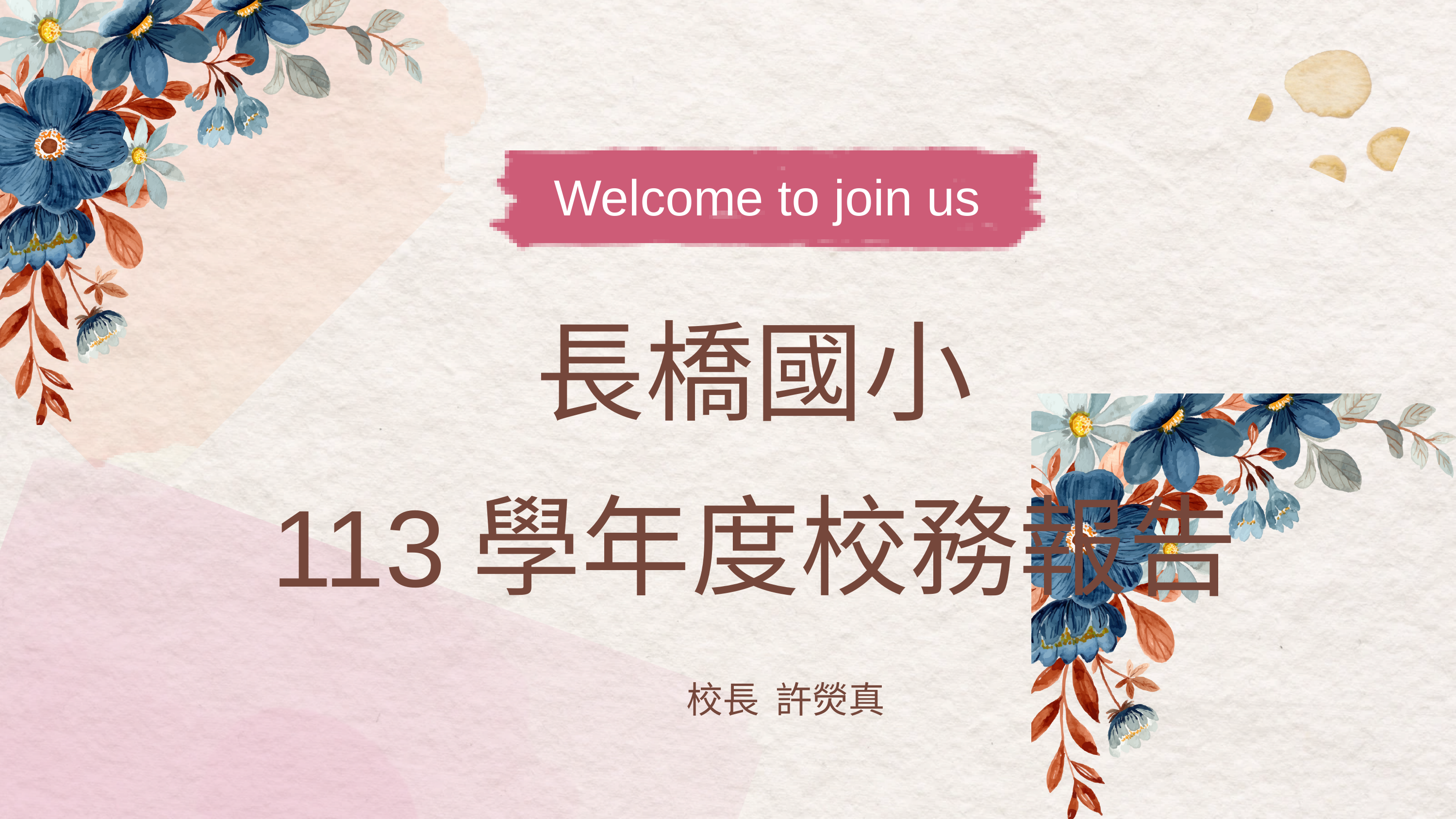

Welcome to join us
長橋國小

113學年度校務報告

校長  許熒真